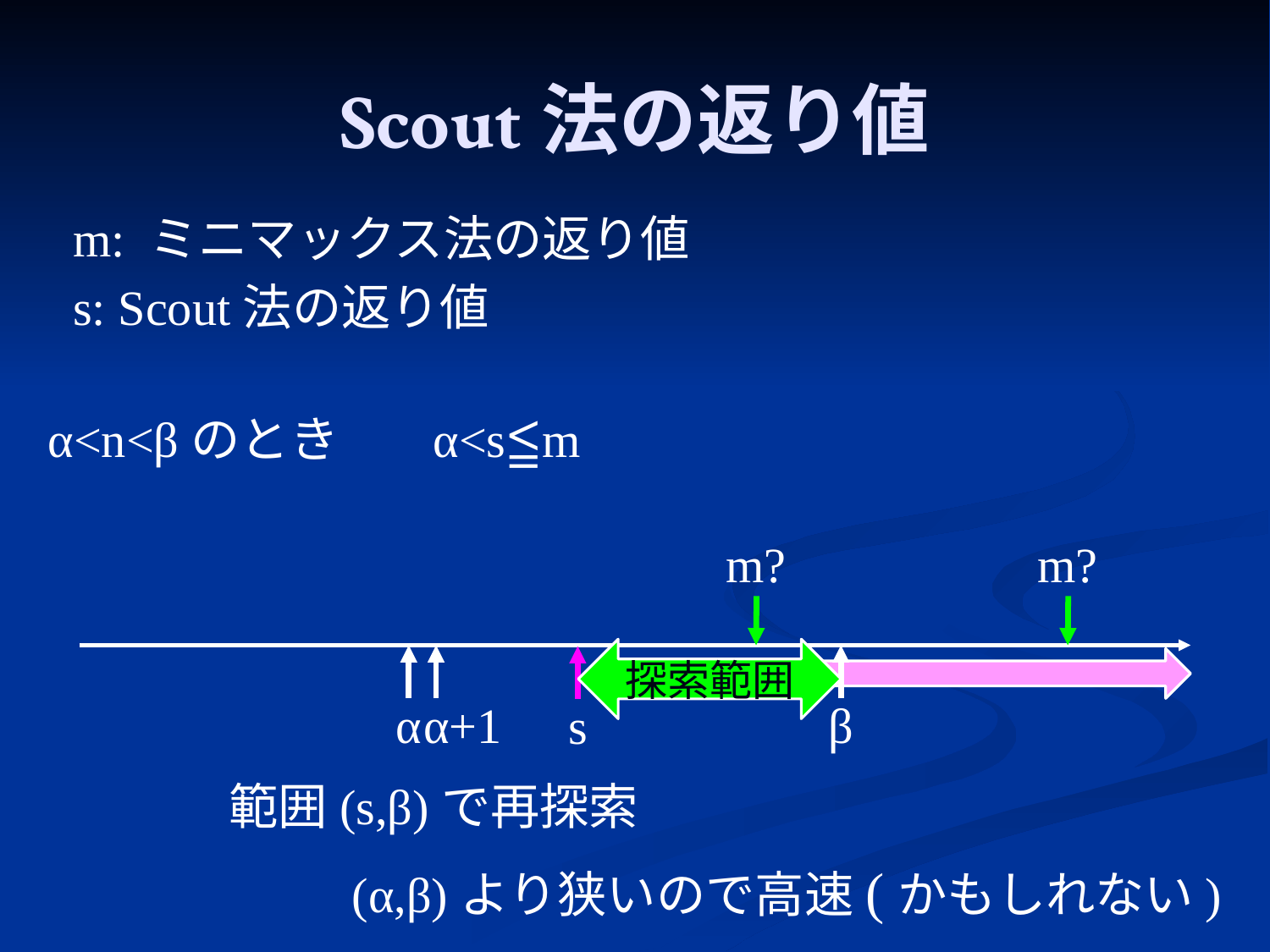

# Scout法の返り値
m: ミニマックス法の返り値
s: Scout法の返り値
α<s≦m
α<n<βのとき
m?
m?
探索範囲
α+1
s

α
β
範囲(s,β)で再探索
(α,β)より狭いので高速(かもしれない)